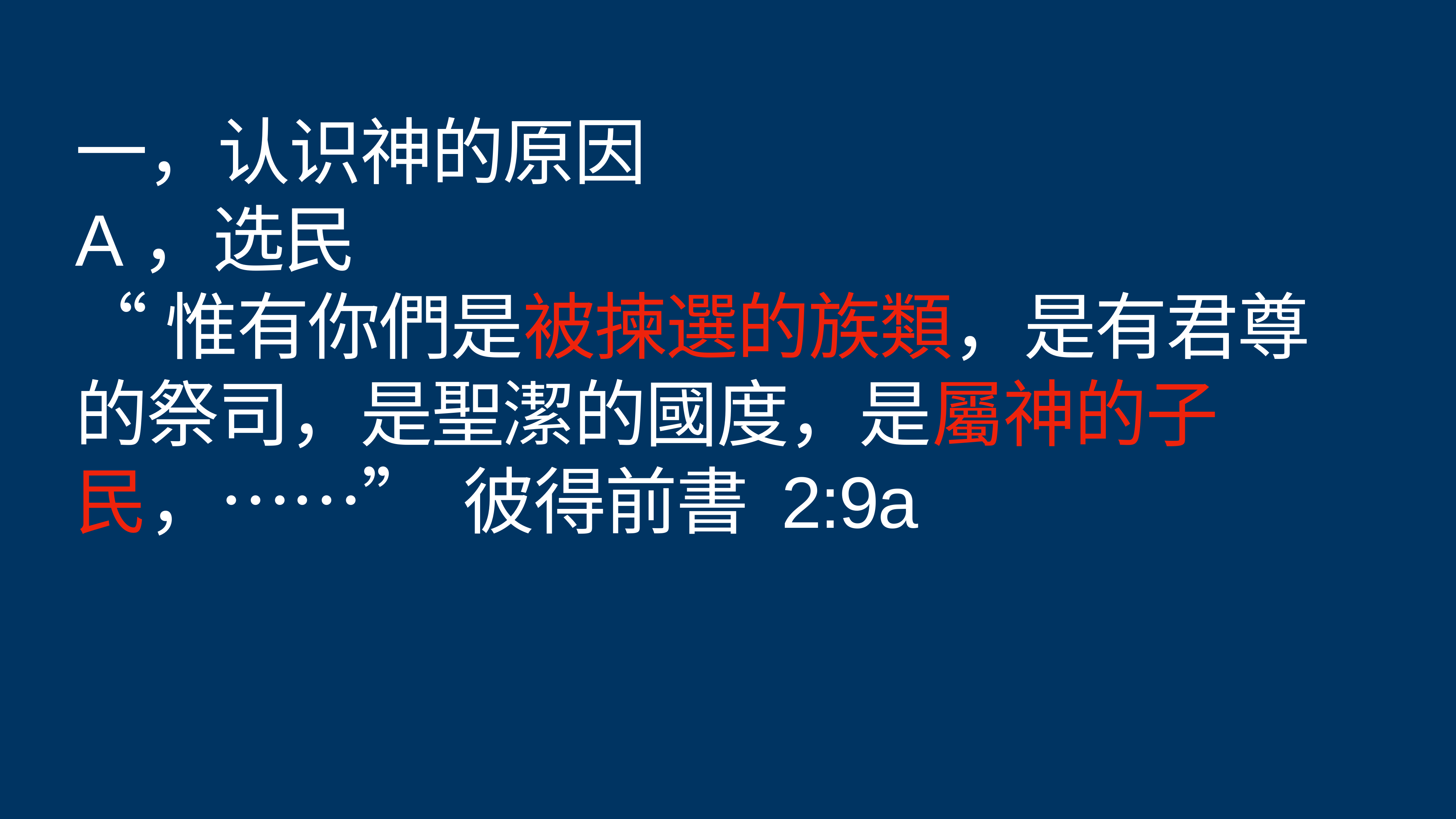

# 一，认识神的原因
A，选民
“惟有你們是被揀選的族類，是有君尊的祭司，是聖潔的國度，是屬神的子民，……”  彼得前書 2:9a